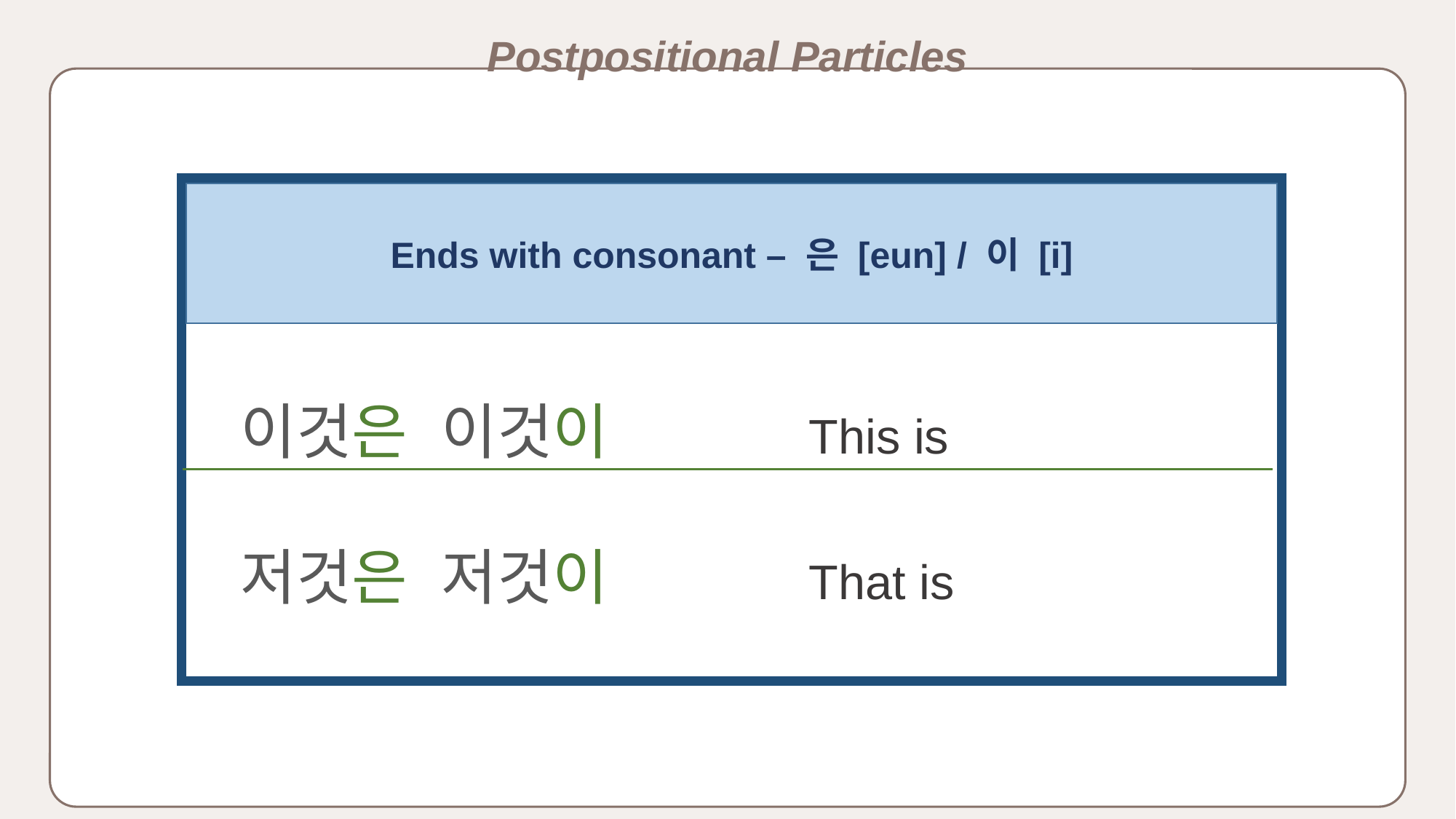

Postpositional Particles

  이것은  이것이           This is

  저것은  저것이           That is
Ends with consonant – 은 [eun] / 이 [i]